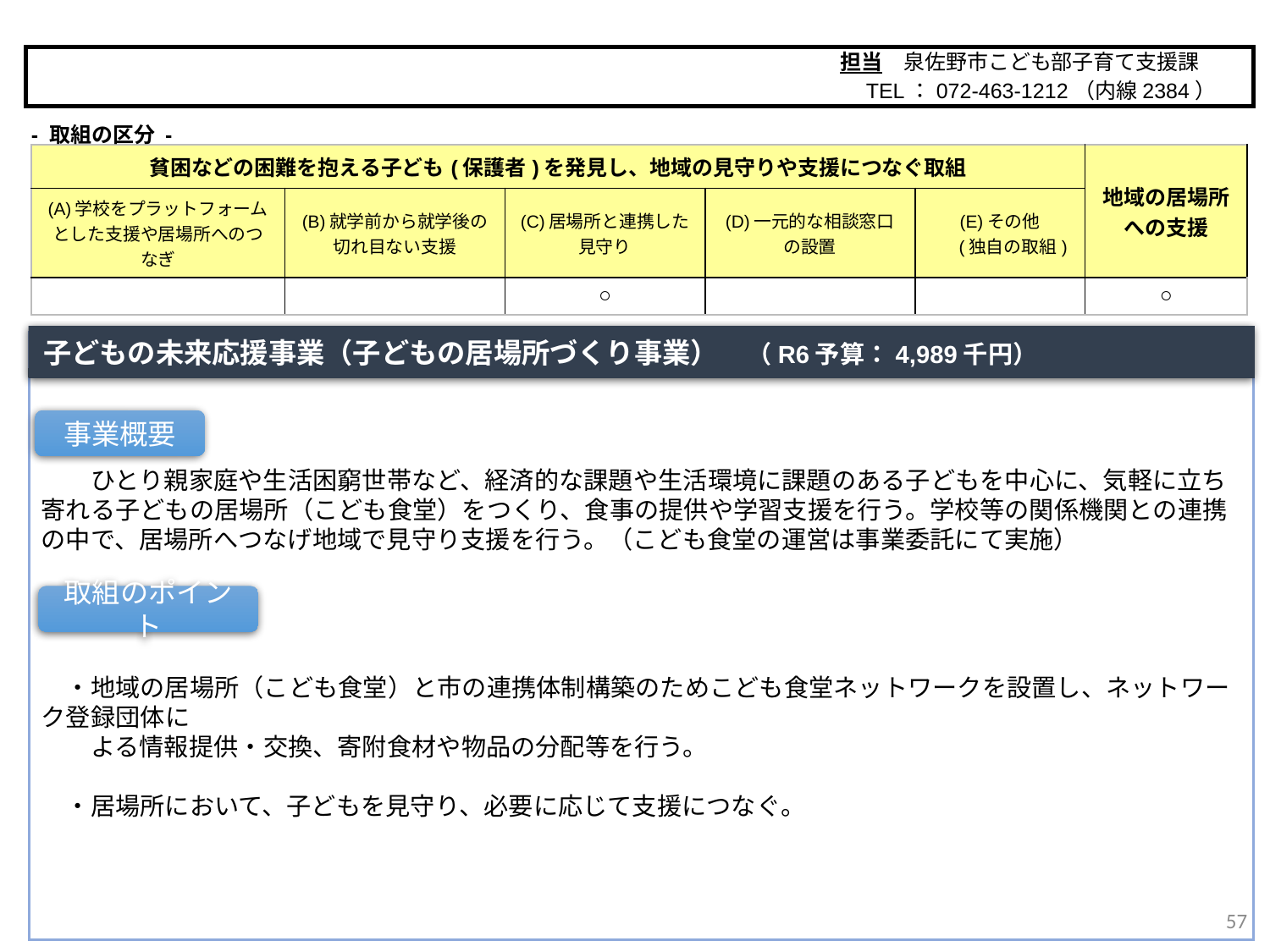

担当　泉佐野市こども部子育て支援課
　TEL：072-463-1212（内線2384）

泉佐野市
- 取組の区分 -
| 貧困などの困難を抱える子ども(保護者)を発見し、地域の見守りや支援につなぐ取組 |  |  |  |  | 地域の居場所 への支援 |
| --- | --- | --- | --- | --- | --- |
| (A)学校をプラットフォームとした支援や居場所へのつなぎ | (B)就学前から就学後の 切れ目ない支援 | (C)居場所と連携した 見守り | (D)一元的な相談窓口 の設置 | (E)その他 　 (独自の取組) |  |
|  |  | ○ |  |  | ○ |
子どもの未来応援事業（子どもの居場所づくり事業）　（R6予算：4,989千円）

　　ひとり親家庭や生活困窮世帯など、経済的な課題や生活環境に課題のある子どもを中心に、気軽に立ち寄れる子どもの居場所（こども食堂）をつくり、食事の提供や学習支援を行う。学校等の関係機関との連携の中で、居場所へつなげ地域で見守り支援を行う。（こども食堂の運営は事業委託にて実施）

　・地域の居場所（こども食堂）と市の連携体制構築のためこども食堂ネットワークを設置し、ネットワーク登録団体に
　　よる情報提供・交換、寄附食材や物品の分配等を行う。

　・居場所において、子どもを見守り、必要に応じて支援につなぐ。

事業概要
取組のポイント
57